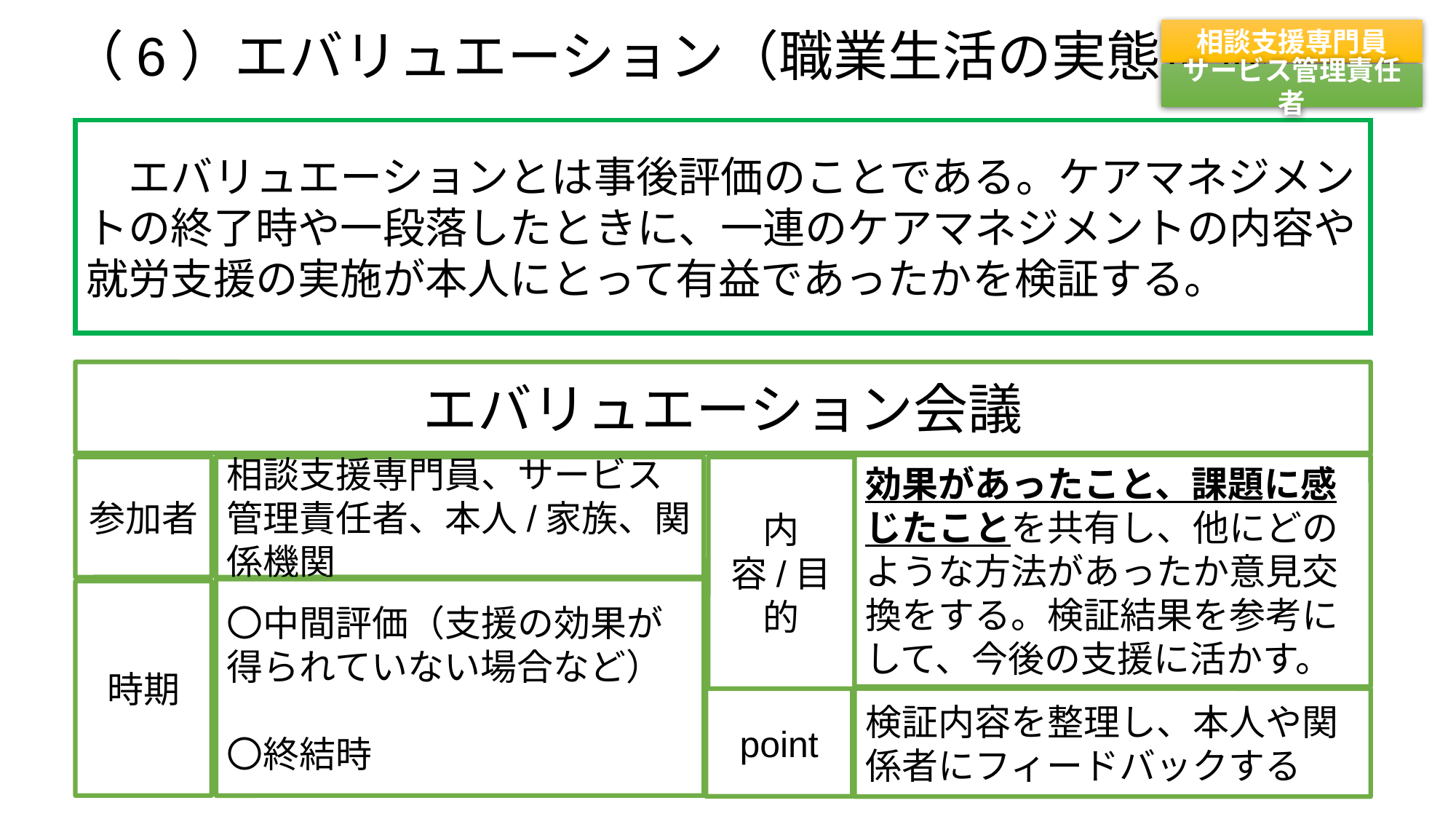

相談支援専門員
# （6）エバリュエーション（職業生活の実態把握）
サービス管理責任者
　エバリュエーションとは事後評価のことである。ケアマネジメントの終了時や一段落したときに、一連のケアマネジメントの内容や就労支援の実施が本人にとって有益であったかを検証する。
エバリュエーション会議
効果があったこと、課題に感じたことを共有し、他にどのような方法があったか意見交換をする。検証結果を参考にして、今後の支援に活かす。
参加者
相談支援専門員、サービス管理責任者、本人/家族、関係機関
内容/目的
〇中間評価（支援の効果が得られていない場合など）

〇終結時
時期
point
検証内容を整理し、本人や関係者にフィードバックする